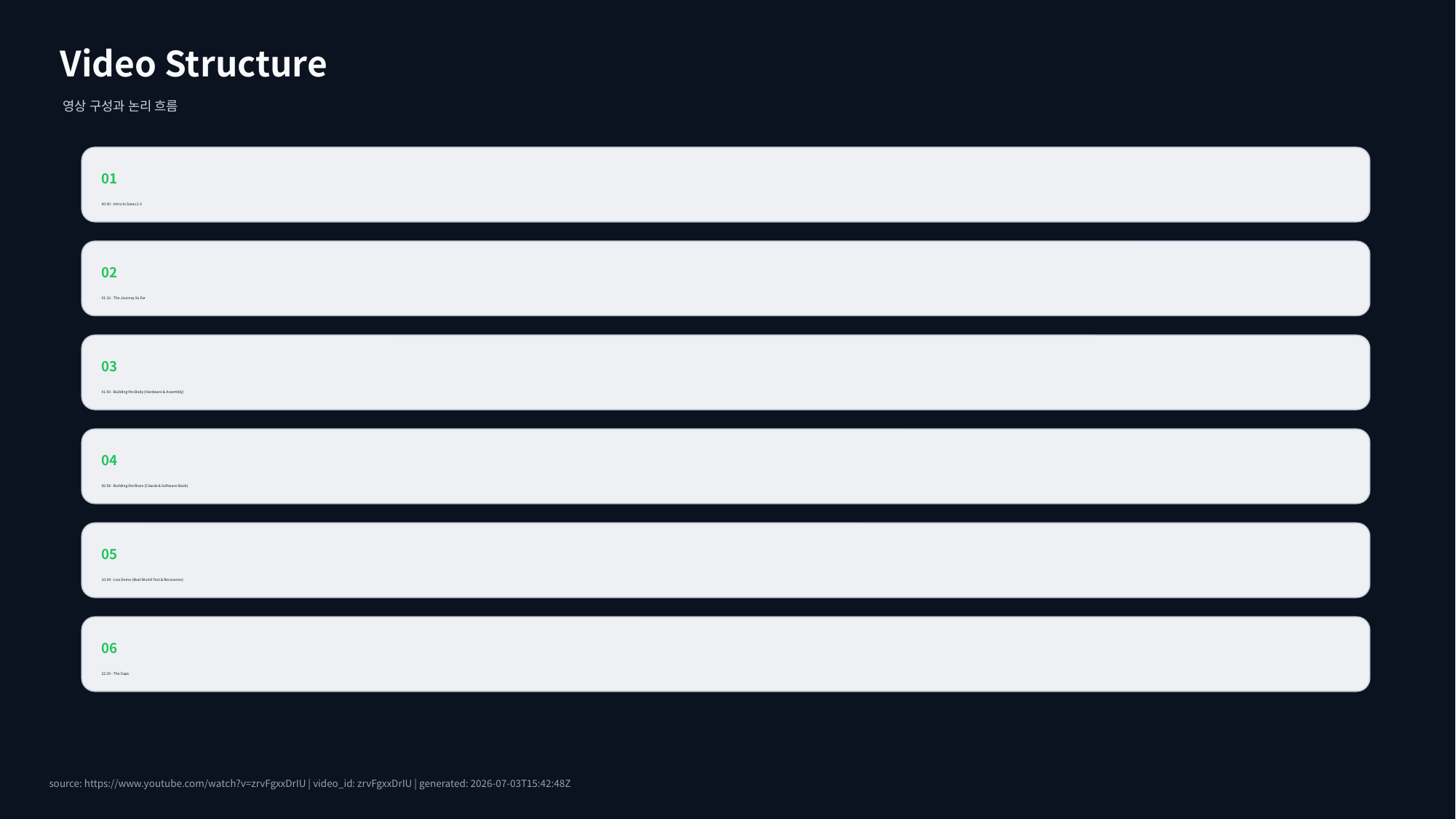

Video Structure
영상 구성과 논리 흐름

01
00:00 - Intro to Saras 2.0

02
01:16 - The Journey So Far

03
01:59 - Building the Body (Hardware & Assembly)

04
06:58 - Building the Brain (Claude & Software Stack)

05
10:34 - Live Demo (Real-World Test & Recoveries)

06
22:29 - The Gaps
source: https://www.youtube.com/watch?v=zrvFgxxDrIU | video_id: zrvFgxxDrIU | generated: 2026-07-03T15:42:48Z